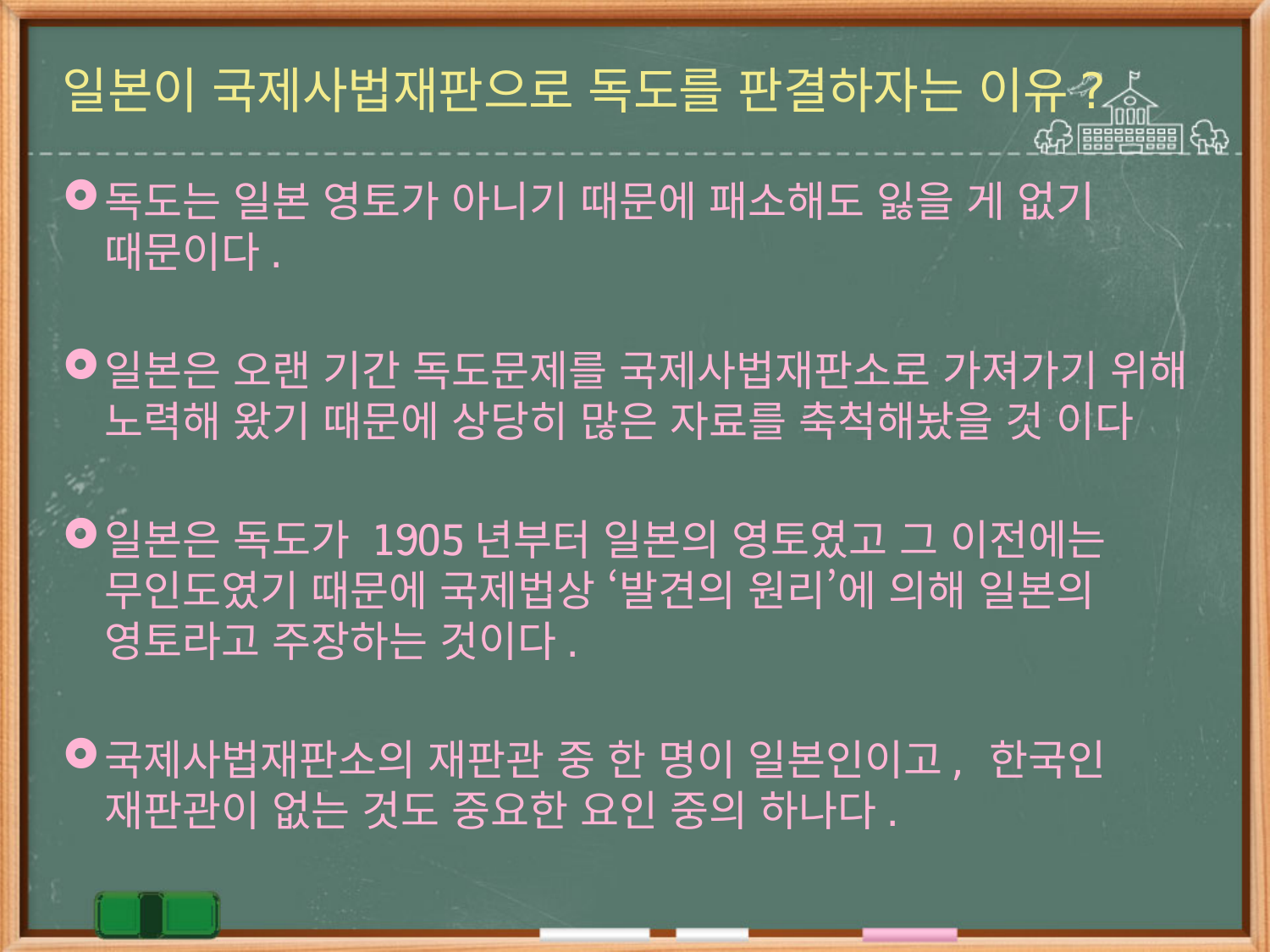

# 일본이 국제사법재판으로 독도를 판결하자는 이유?
독도는 일본 영토가 아니기 때문에 패소해도 잃을 게 없기 때문이다.

일본은 오랜 기간 독도문제를 국제사법재판소로 가져가기 위해 노력해 왔기 때문에 상당히 많은 자료를 축척해놨을 것 이다

일본은 독도가 1905년부터 일본의 영토였고 그 이전에는 무인도였기 때문에 국제법상 ‘발견의 원리’에 의해 일본의 영토라고 주장하는 것이다.

국제사법재판소의 재판관 중 한 명이 일본인이고, 한국인 재판관이 없는 것도 중요한 요인 중의 하나다.